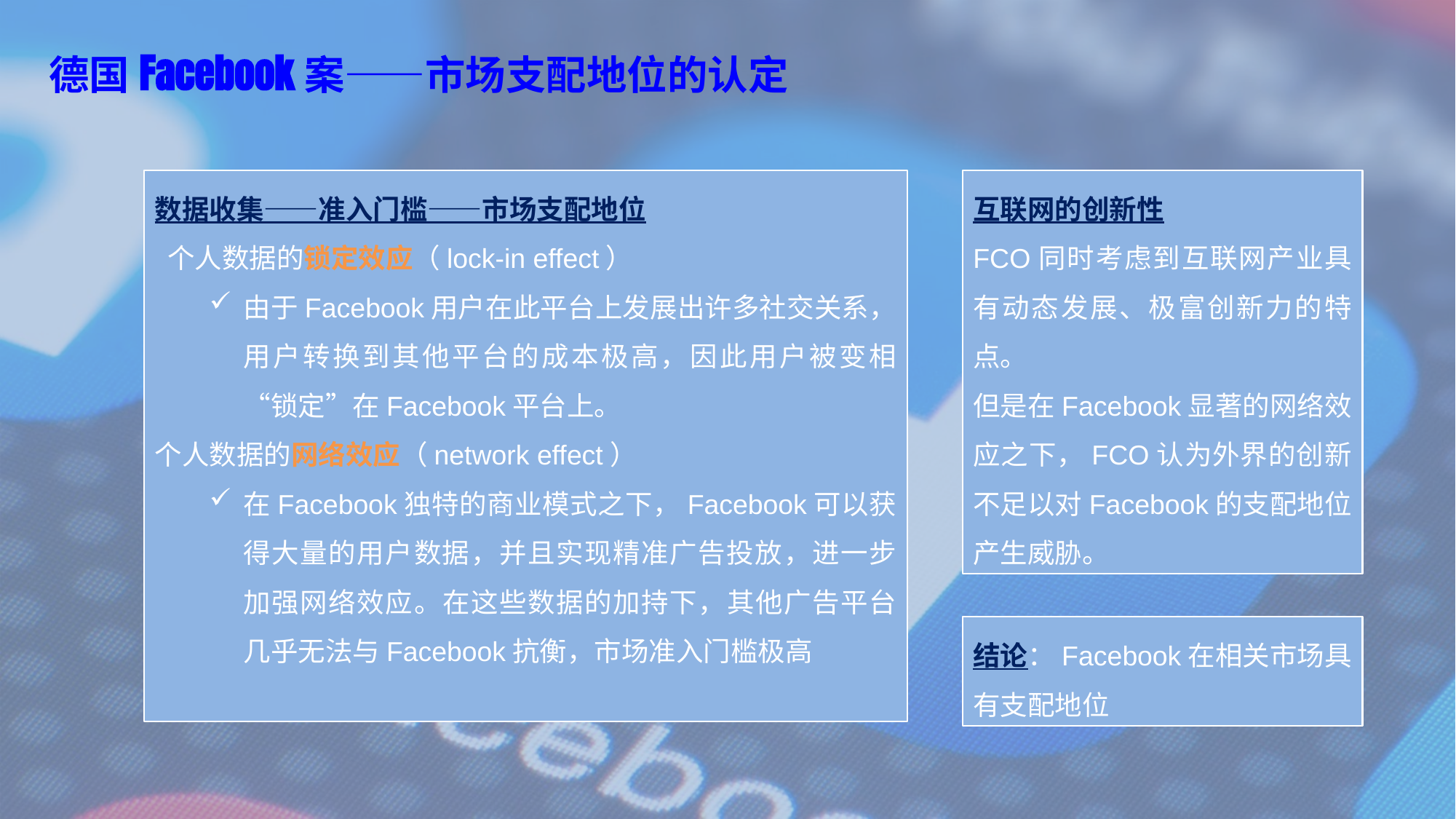

德国Facebook案——市场支配地位的认定
数据收集——准入门槛——市场支配地位
 个人数据的锁定效应（lock-in effect）
由于Facebook用户在此平台上发展出许多社交关系，用户转换到其他平台的成本极高，因此用户被变相“锁定”在Facebook平台上。
个人数据的网络效应（network effect）
在Facebook独特的商业模式之下，Facebook可以获得大量的用户数据，并且实现精准广告投放，进一步加强网络效应。在这些数据的加持下，其他广告平台几乎无法与Facebook抗衡，市场准入门槛极高

互联网的创新性
FCO同时考虑到互联网产业具有动态发展、极富创新力的特点。
但是在Facebook显著的网络效应之下，FCO认为外界的创新不足以对Facebook的支配地位产生威胁。
结论：Facebook在相关市场具有支配地位